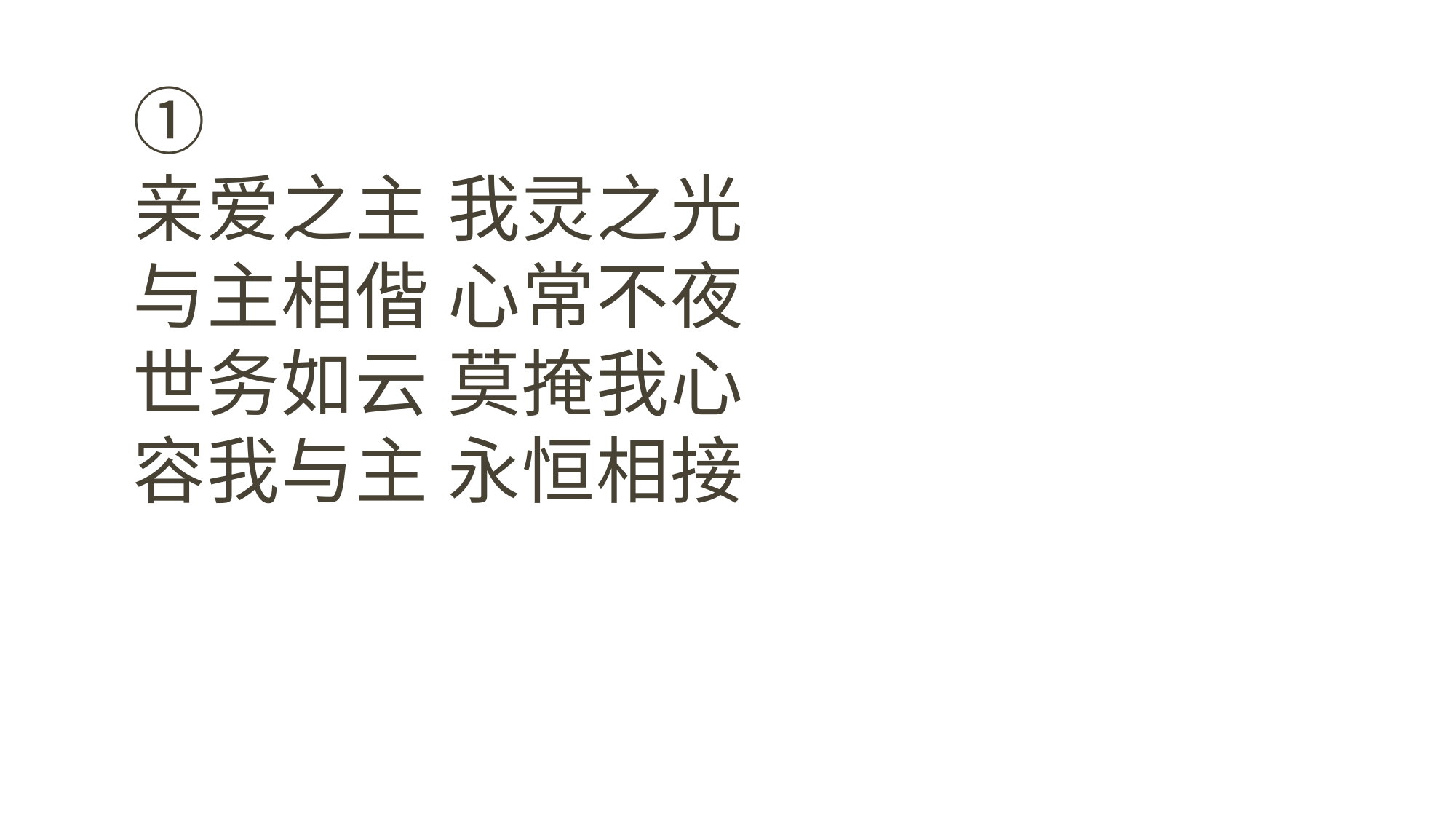

# ① 亲爱之主 我灵之光 与主相偕 心常不夜 世务如云 莫掩我心 容我与主 永恒相接